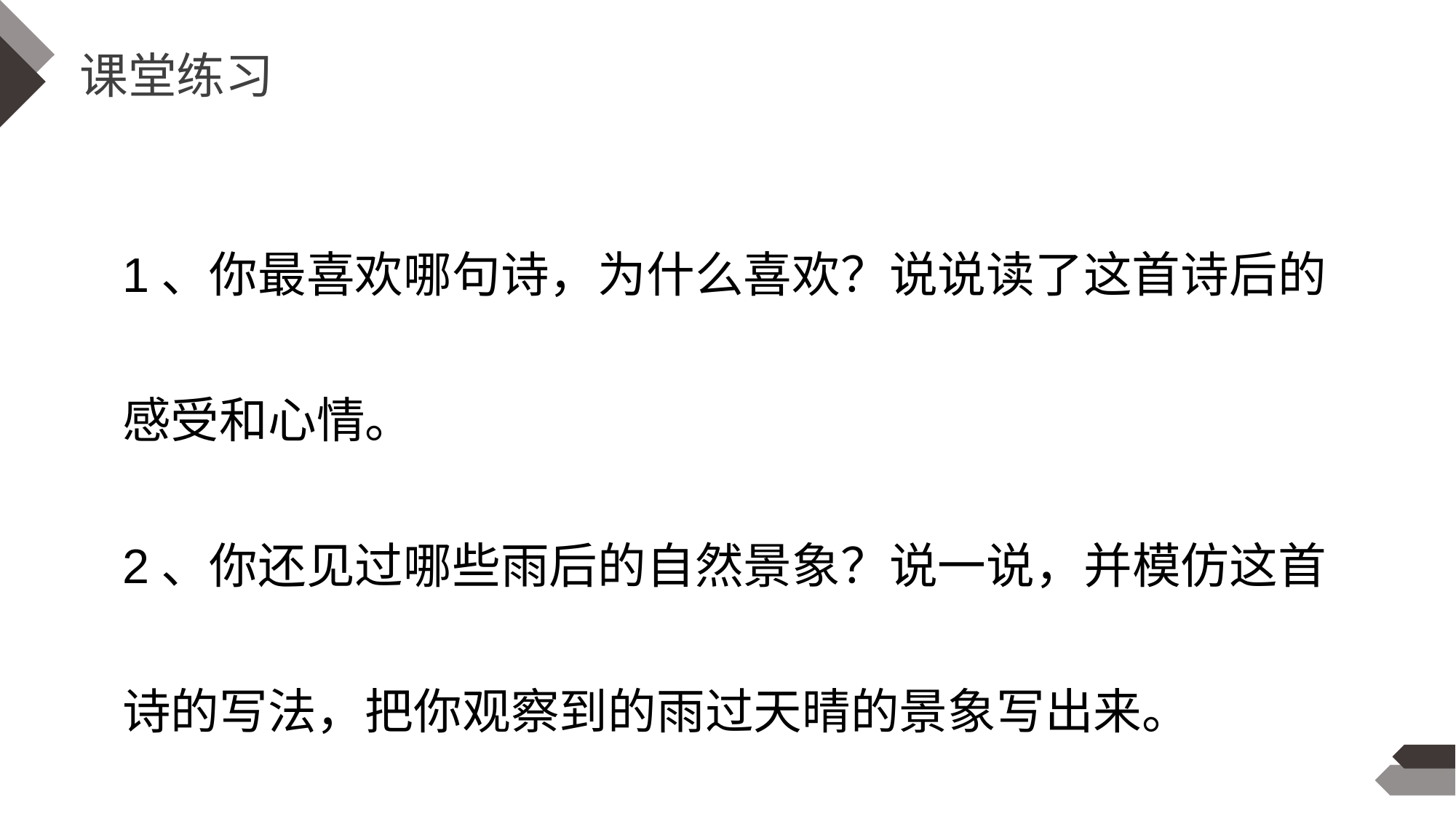

课堂练习
1、你最喜欢哪句诗，为什么喜欢？说说读了这首诗后的感受和心情。
2、你还见过哪些雨后的自然景象？说一说，并模仿这首诗的写法，把你观察到的雨过天晴的景象写出来。